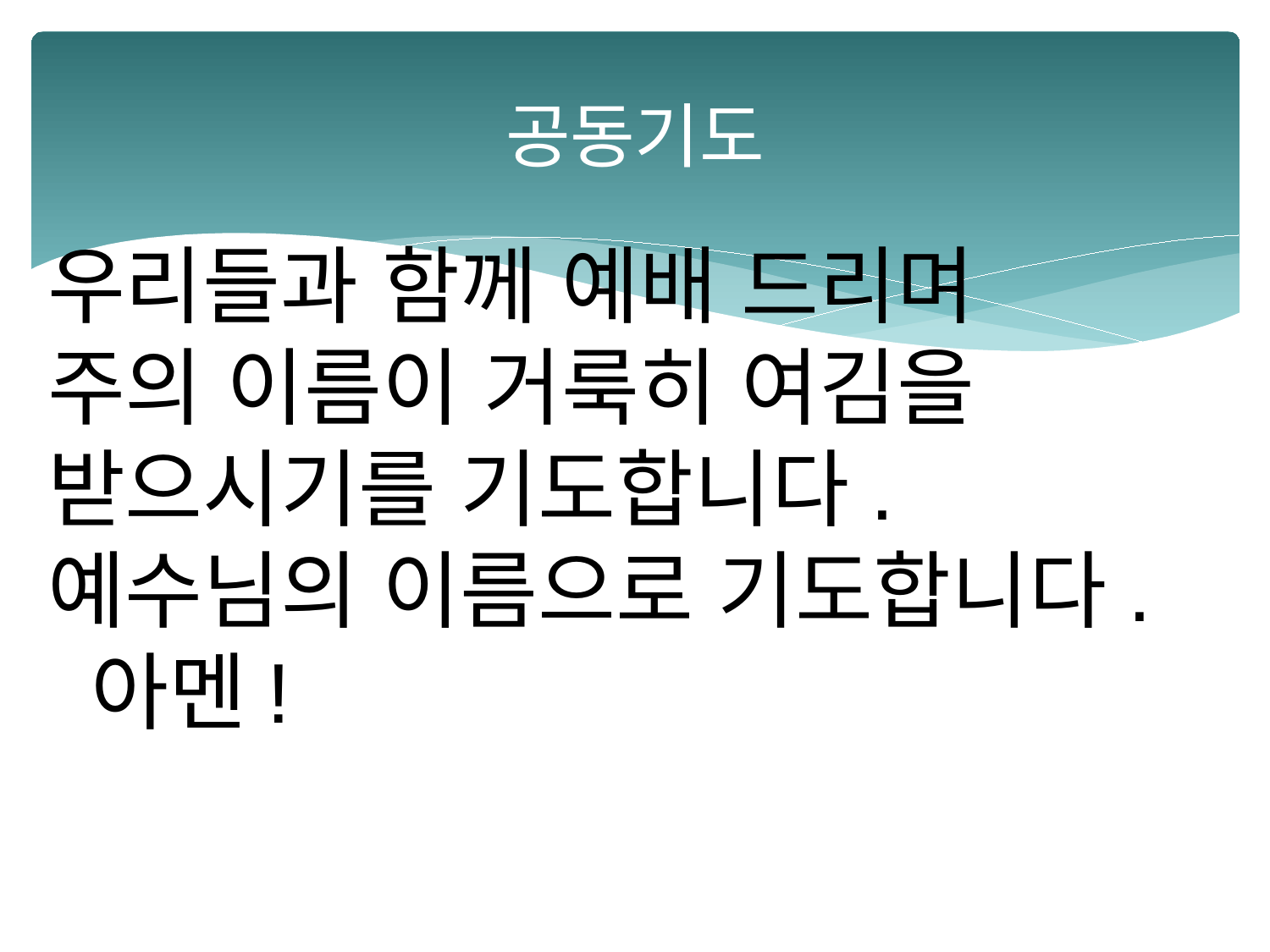

# 공동기도

우리들과 함께 예배 드리며
주의 이름이 거룩히 여김을
받으시기를 기도합니다.
예수님의 이름으로 기도합니다.     아멘!